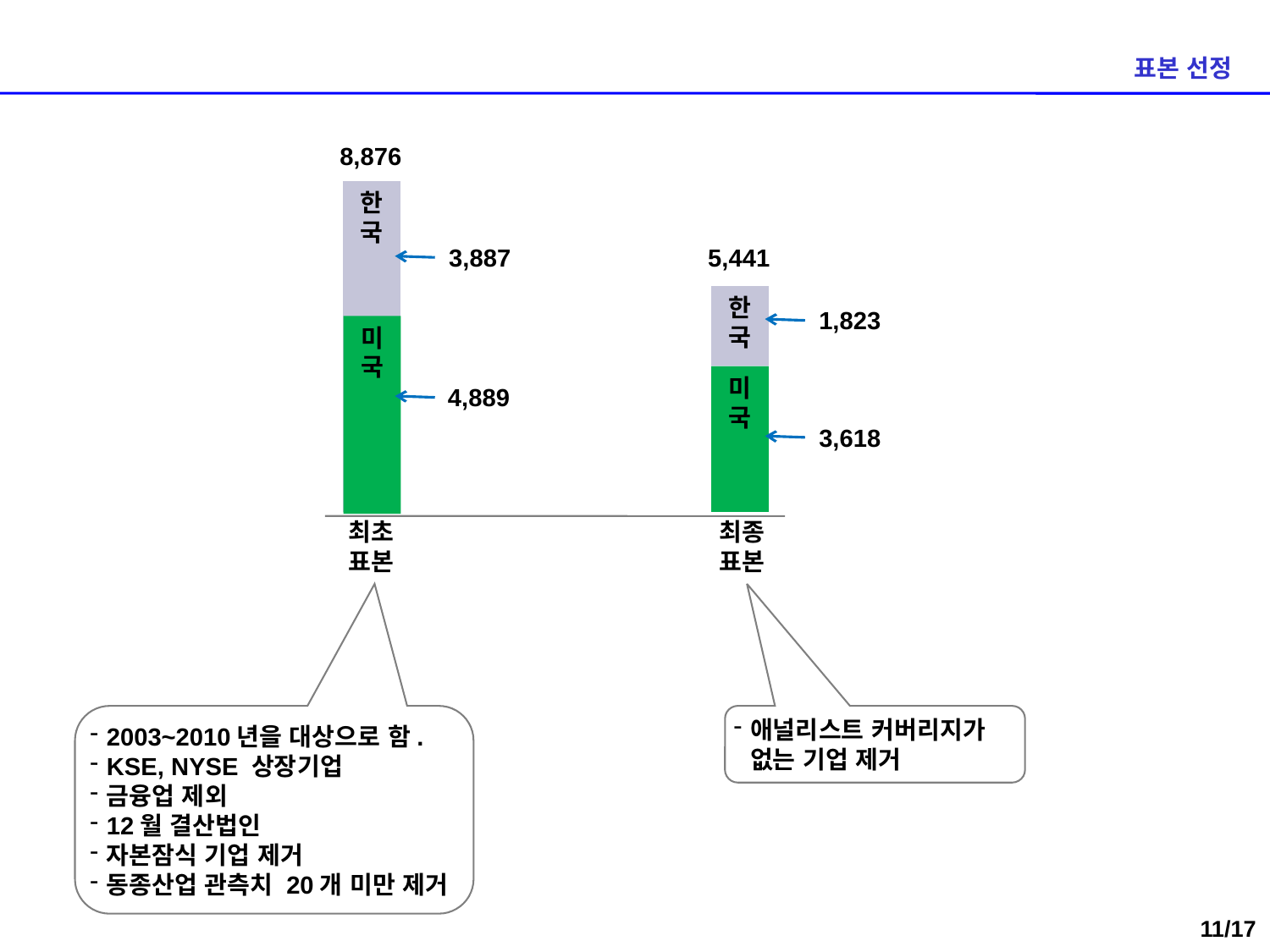

표본 선정
8,876
한국
3,887
5,441
한국
1,823
미국
미국
4,889
3,618
최종
표본
최초
표본

2003~2010년을 대상으로 함.
KSE, NYSE 상장기업
금융업 제외
12월 결산법인
자본잠식 기업 제거
동종산업 관측치 20개 미만 제거
애널리스트 커버리지가 없는 기업 제거
11/17